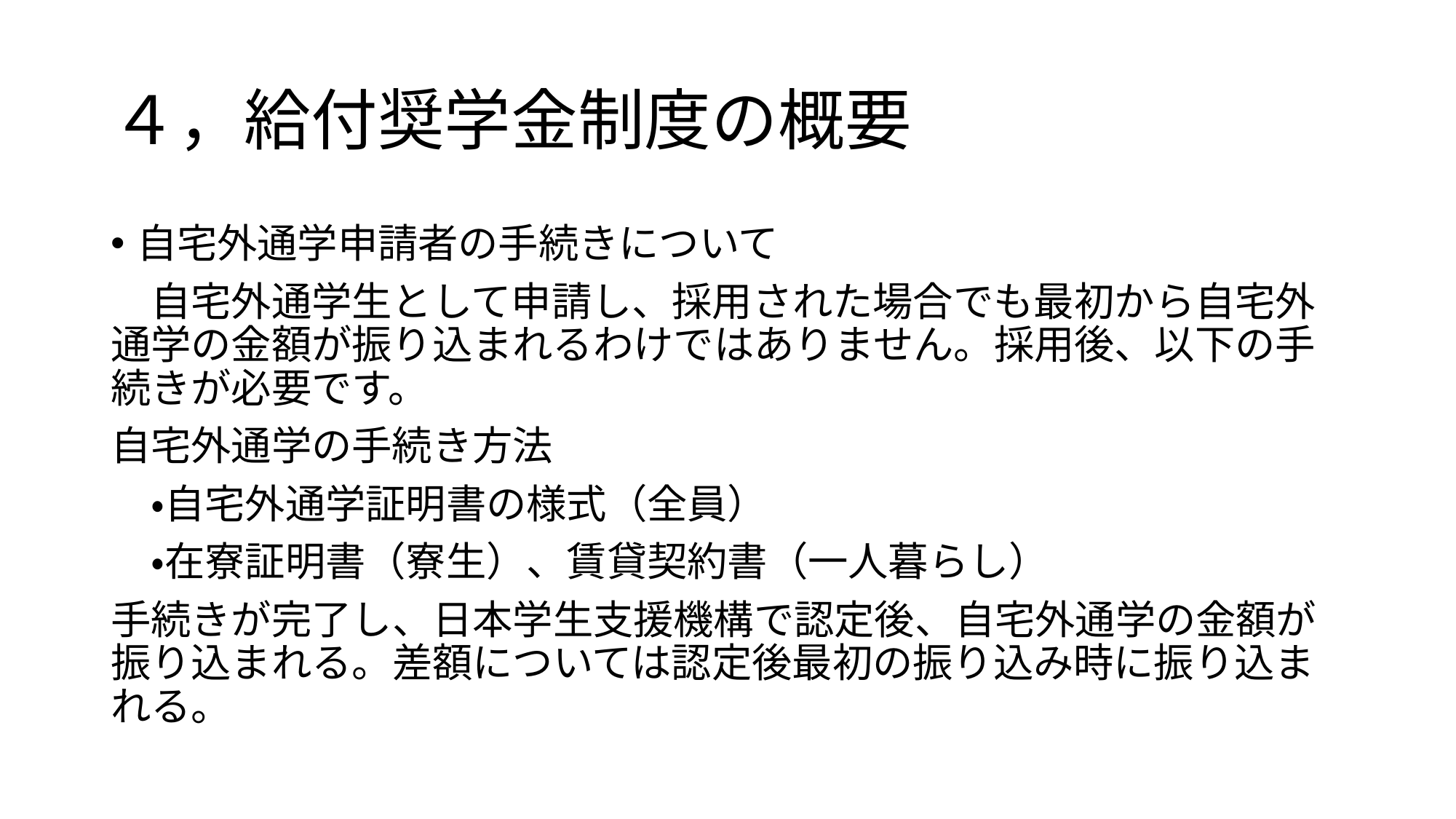

# ４，給付奨学金制度の概要
自宅外通学申請者の手続きについて
　自宅外通学生として申請し、採用された場合でも最初から自宅外通学の金額が振り込まれるわけではありません。採用後、以下の手続きが必要です。
自宅外通学の手続き方法
　・自宅外通学証明書の様式（全員）
　・在寮証明書（寮生）、賃貸契約書（一人暮らし）
手続きが完了し、日本学生支援機構で認定後、自宅外通学の金額が振り込まれる。差額については認定後最初の振り込み時に振り込まれる。